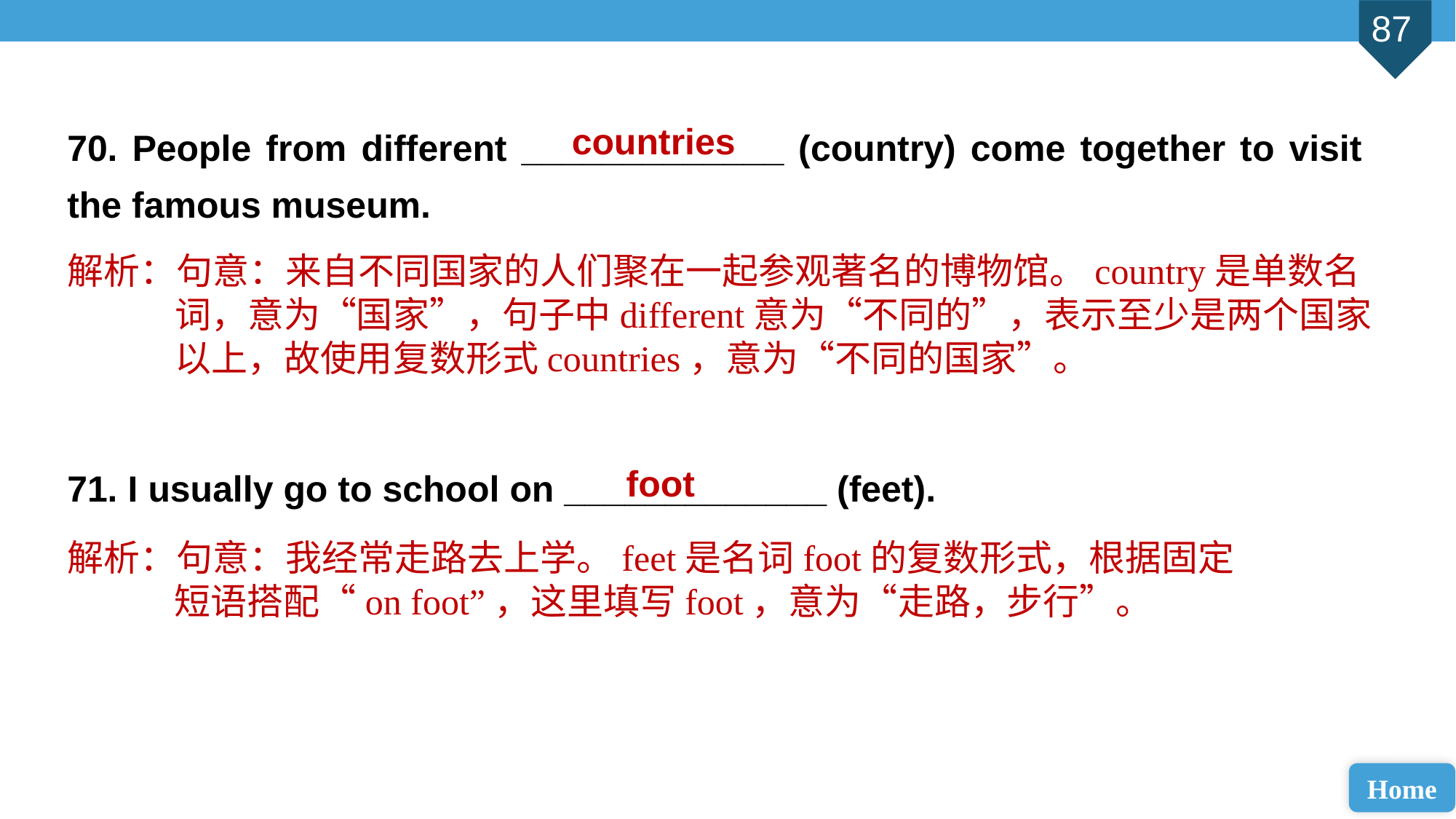

70. People from different _____________ (country) come together to visit the famous museum.

71. I usually go to school on _____________ (feet).
countries
解析：句意：来自不同国家的人们聚在一起参观著名的博物馆。country是单数名词，意为“国家”，句子中different意为“不同的”，表示至少是两个国家以上，故使用复数形式countries，意为“不同的国家”。
foot
解析：句意：我经常走路去上学。feet是名词foot的复数形式，根据固定短语搭配“on foot”，这里填写foot，意为“走路，步行”。